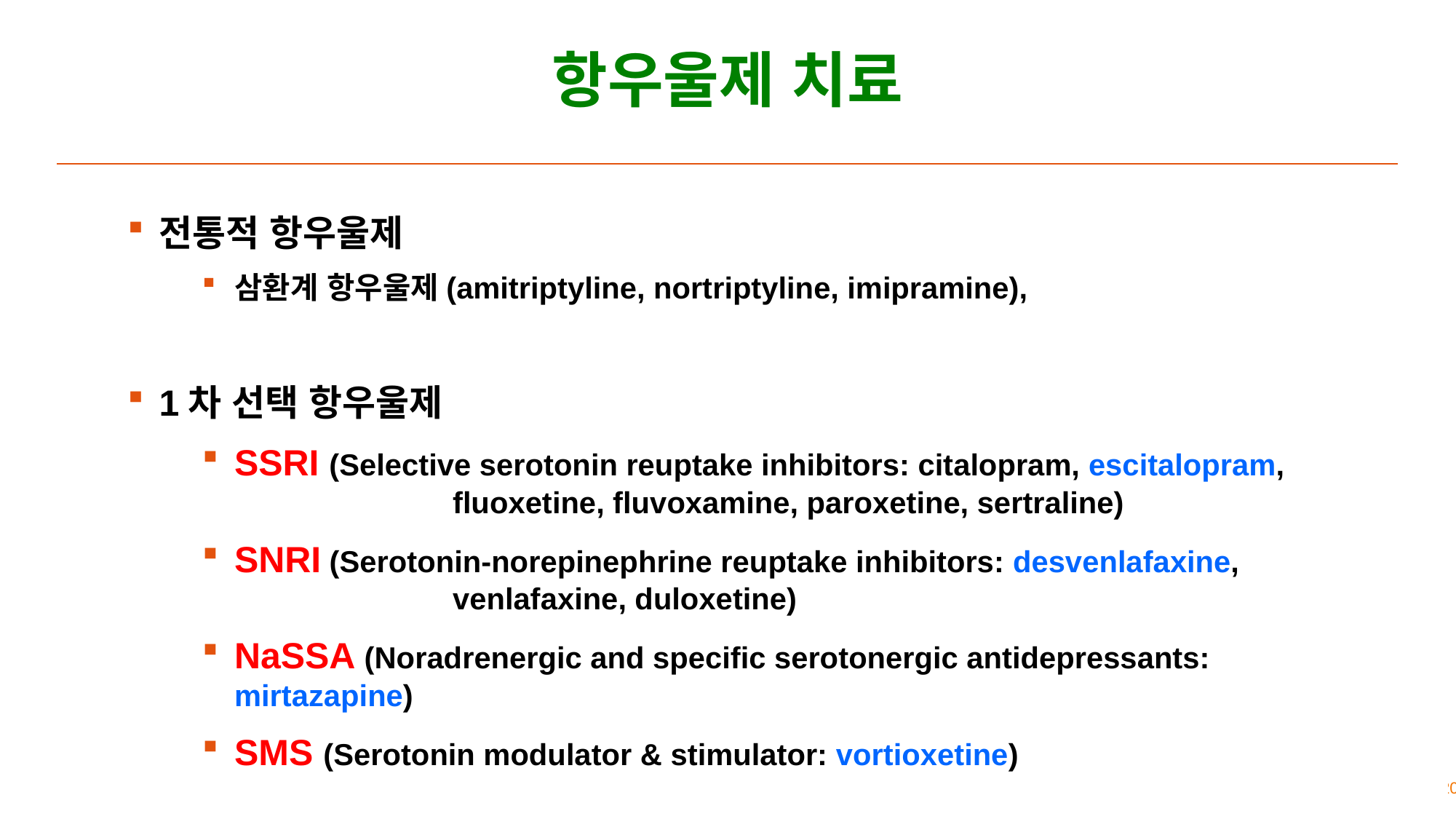

# 항우울제 치료
전통적 항우울제
삼환계 항우울제(amitriptyline, nortriptyline, imipramine),

1차 선택 항우울제
SSRI (Selective serotonin reuptake inhibitors: citalopram, escitalopram, 			fluoxetine, fluvoxamine, paroxetine, sertraline)
SNRI (Serotonin-norepinephrine reuptake inhibitors: desvenlafaxine, 			venlafaxine, duloxetine)
NaSSA (Noradrenergic and specific serotonergic antidepressants: mirtazapine)
SMS (Serotonin modulator & stimulator: vortioxetine)